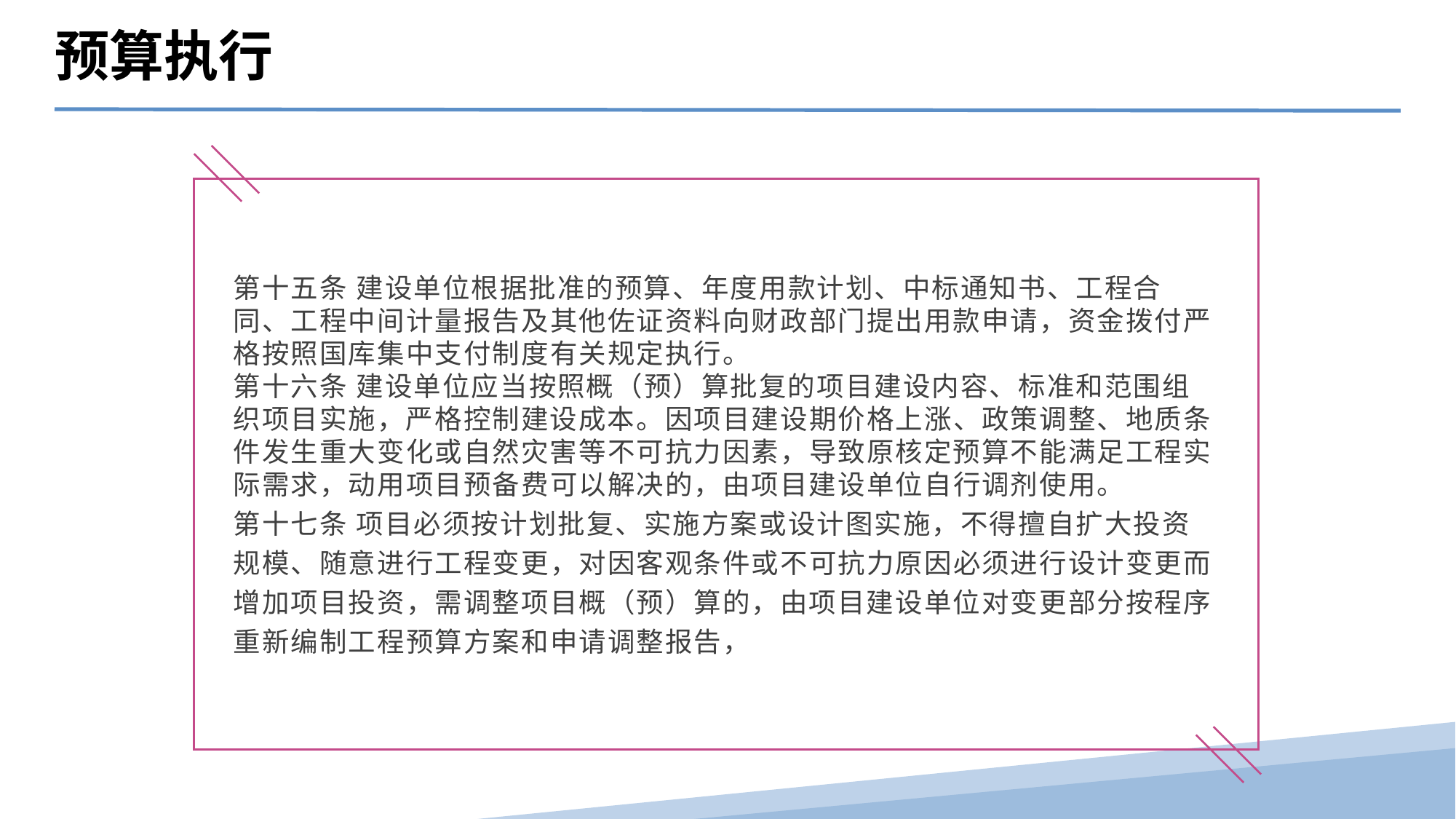

预算执行

第十五条 建设单位根据批准的预算、年度用款计划、中标通知书、工程合同、工程中间计量报告及其他佐证资料向财政部门提出用款申请，资金拨付严格按照国库集中支付制度有关规定执行。
第十六条 建设单位应当按照概（预）算批复的项目建设内容、标准和范围组织项目实施，严格控制建设成本。因项目建设期价格上涨、政策调整、地质条件发生重大变化或自然灾害等不可抗力因素，导致原核定预算不能满足工程实际需求，动用项目预备费可以解决的，由项目建设单位自行调剂使用。
第十七条 项目必须按计划批复、实施方案或设计图实施，不得擅自扩大投资规模、随意进行工程变更，对因客观条件或不可抗力原因必须进行设计变更而增加项目投资，需调整项目概（预）算的，由项目建设单位对变更部分按程序重新编制工程预算方案和申请调整报告，